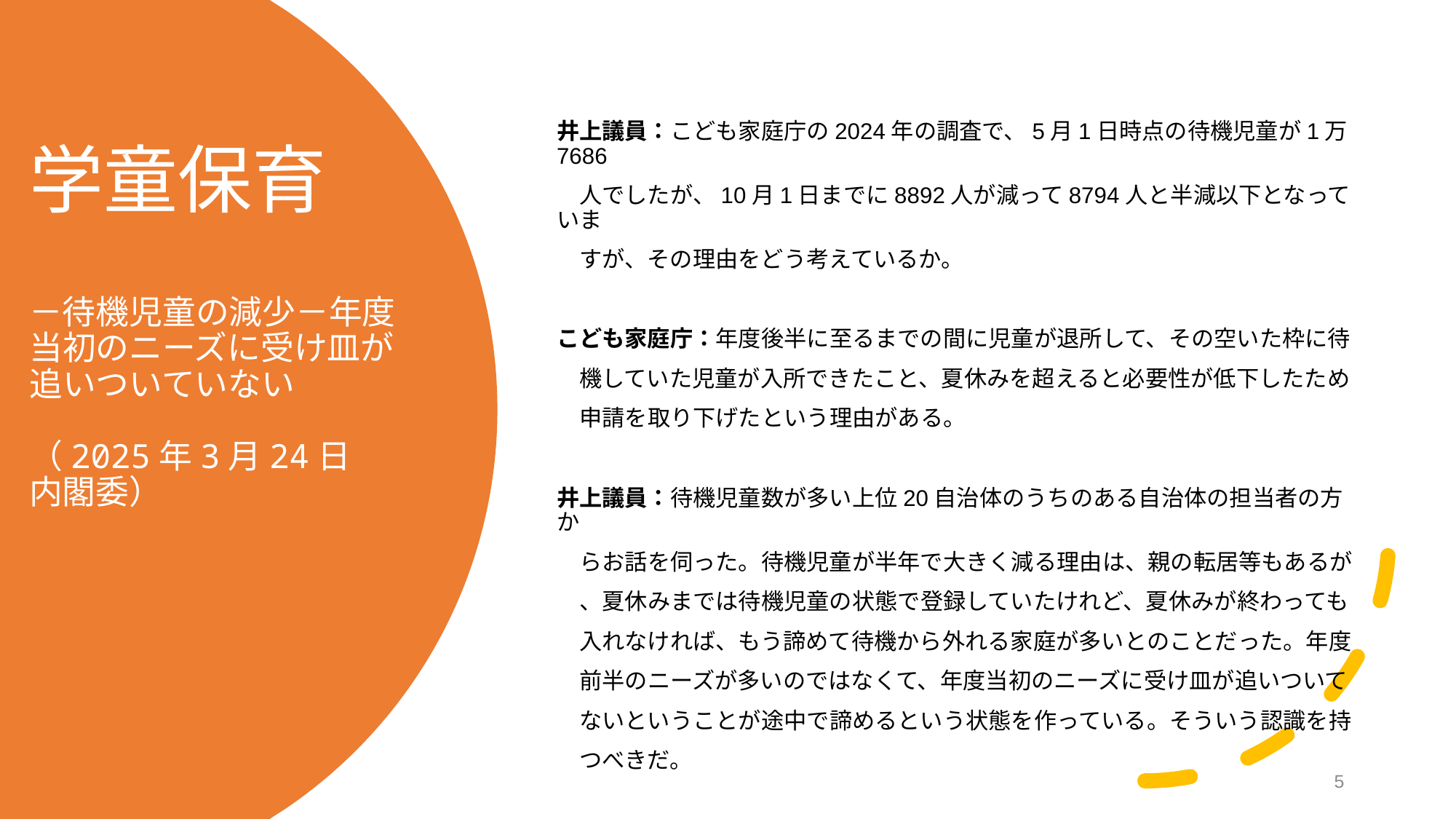

井上議員：こども家庭庁の2024年の調査で、5月1日時点の待機児童が1万7686
　人でしたが、10月1日までに8892人が減って8794人と半減以下となっていま
　すが、その理由をどう考えているか。

こども家庭庁：年度後半に至るまでの間に児童が退所して、その空いた枠に待
　機していた児童が入所できたこと、夏休みを超えると必要性が低下したため
　申請を取り下げたという理由がある。

井上議員：待機児童数が多い上位20自治体のうちのある自治体の担当者の方か
　らお話を伺った。待機児童が半年で大きく減る理由は、親の転居等もあるが
　、夏休みまでは待機児童の状態で登録していたけれど、夏休みが終わっても
　入れなければ、もう諦めて待機から外れる家庭が多いとのことだった。年度
　前半のニーズが多いのではなくて、年度当初のニーズに受け皿が追いついて
　ないということが途中で諦めるという状態を作っている。そういう認識を持
　つべきだ。

# 学童保育 －待機児童の減少－年度当初のニーズに受け皿が追いついていない （2025年3月24日　内閣委）

5